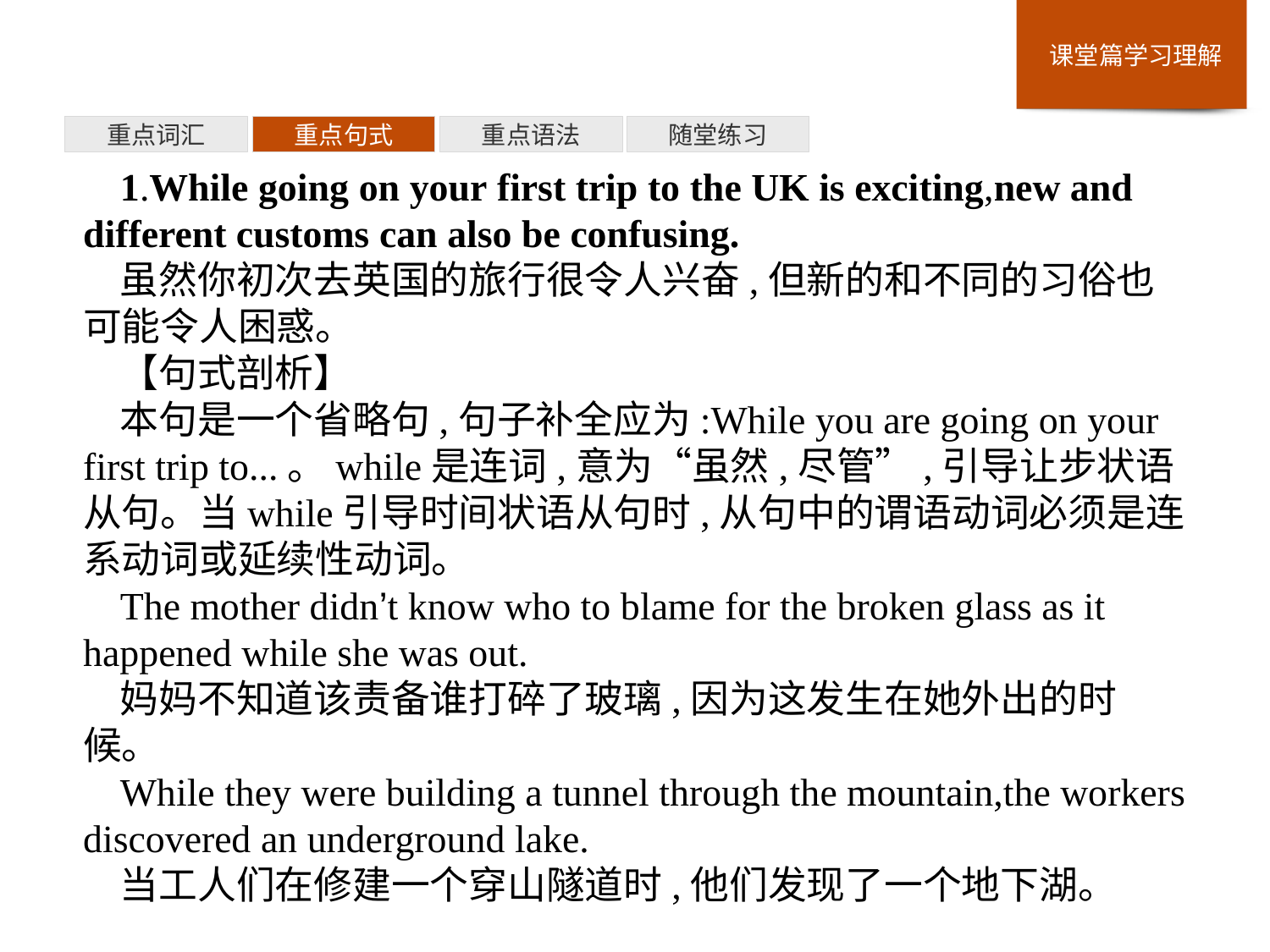

重点词汇
重点句式
重点语法
随堂练习
1.While going on your first trip to the UK is exciting,new and different customs can also be confusing.
虽然你初次去英国的旅行很令人兴奋,但新的和不同的习俗也可能令人困惑。
【句式剖析】
本句是一个省略句,句子补全应为:While you are going on your first trip to...。while是连词,意为“虽然,尽管”,引导让步状语从句。当while引导时间状语从句时,从句中的谓语动词必须是连系动词或延续性动词。
The mother didn’t know who to blame for the broken glass as it happened while she was out.
妈妈不知道该责备谁打碎了玻璃,因为这发生在她外出的时候。
While they were building a tunnel through the mountain,the workers discovered an underground lake.
当工人们在修建一个穿山隧道时,他们发现了一个地下湖。